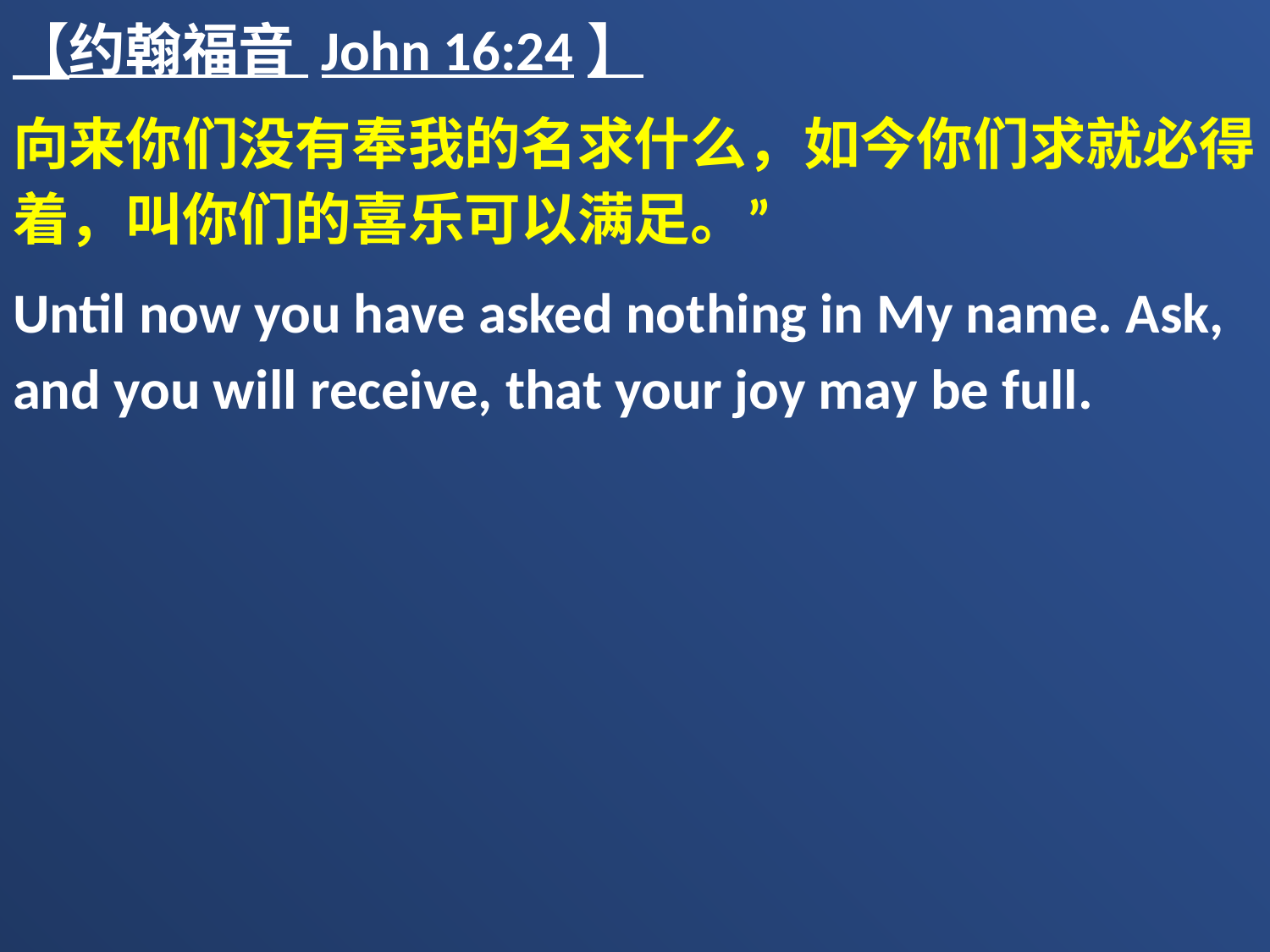

【约翰福音 John 16:24】
向来你们没有奉我的名求什么，如今你们求就必得着，叫你们的喜乐可以满足。”
Until now you have asked nothing in My name. Ask, and you will receive, that your joy may be full.